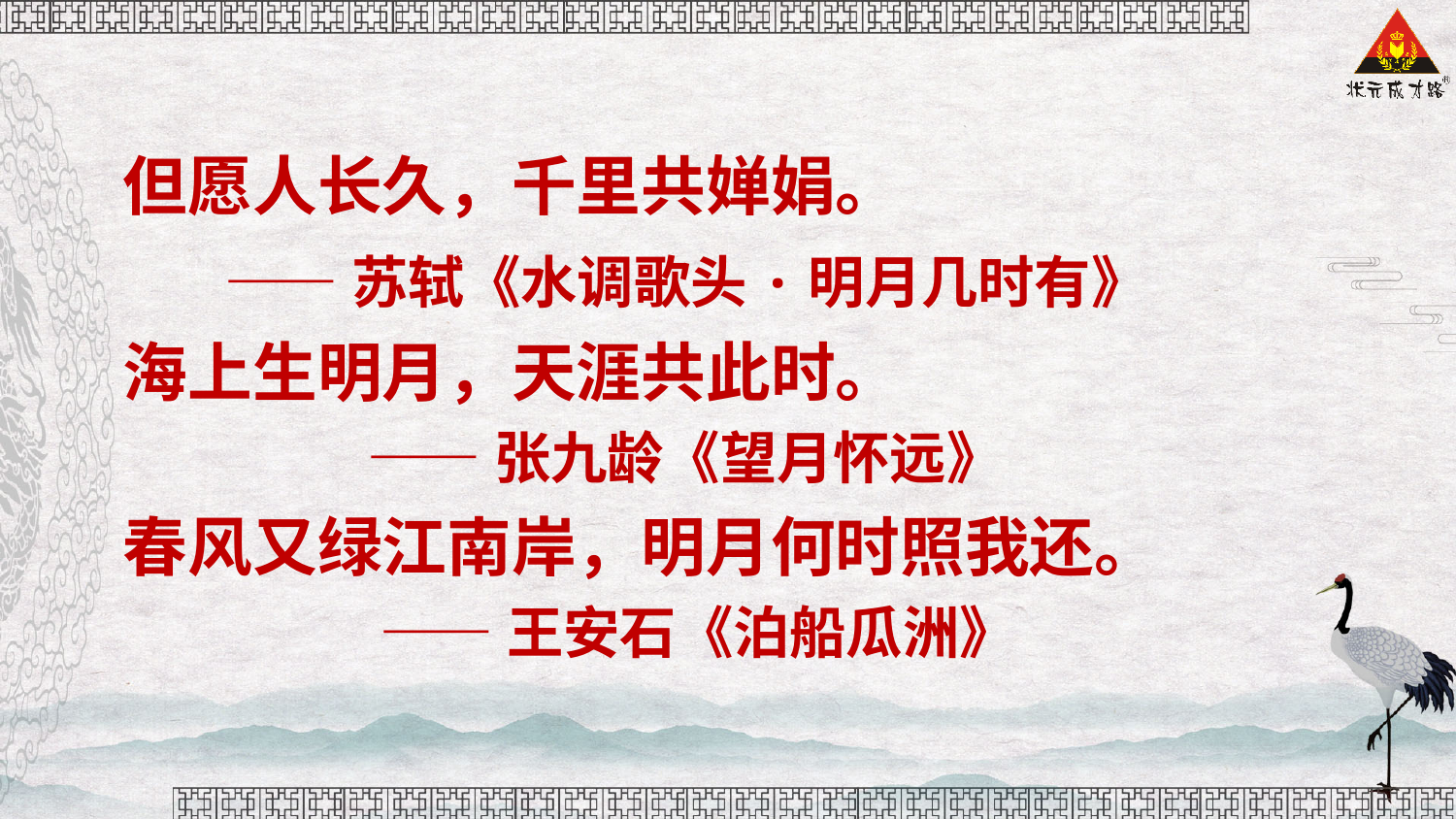

但愿人长久，千里共婵娟。
       ——苏轼《水调歌头·明月几时有》
海上生明月，天涯共此时。
                   ——张九龄《望月怀远》
春风又绿江南岸，明月何时照我还。
                    ——王安石《泊船瓜洲》